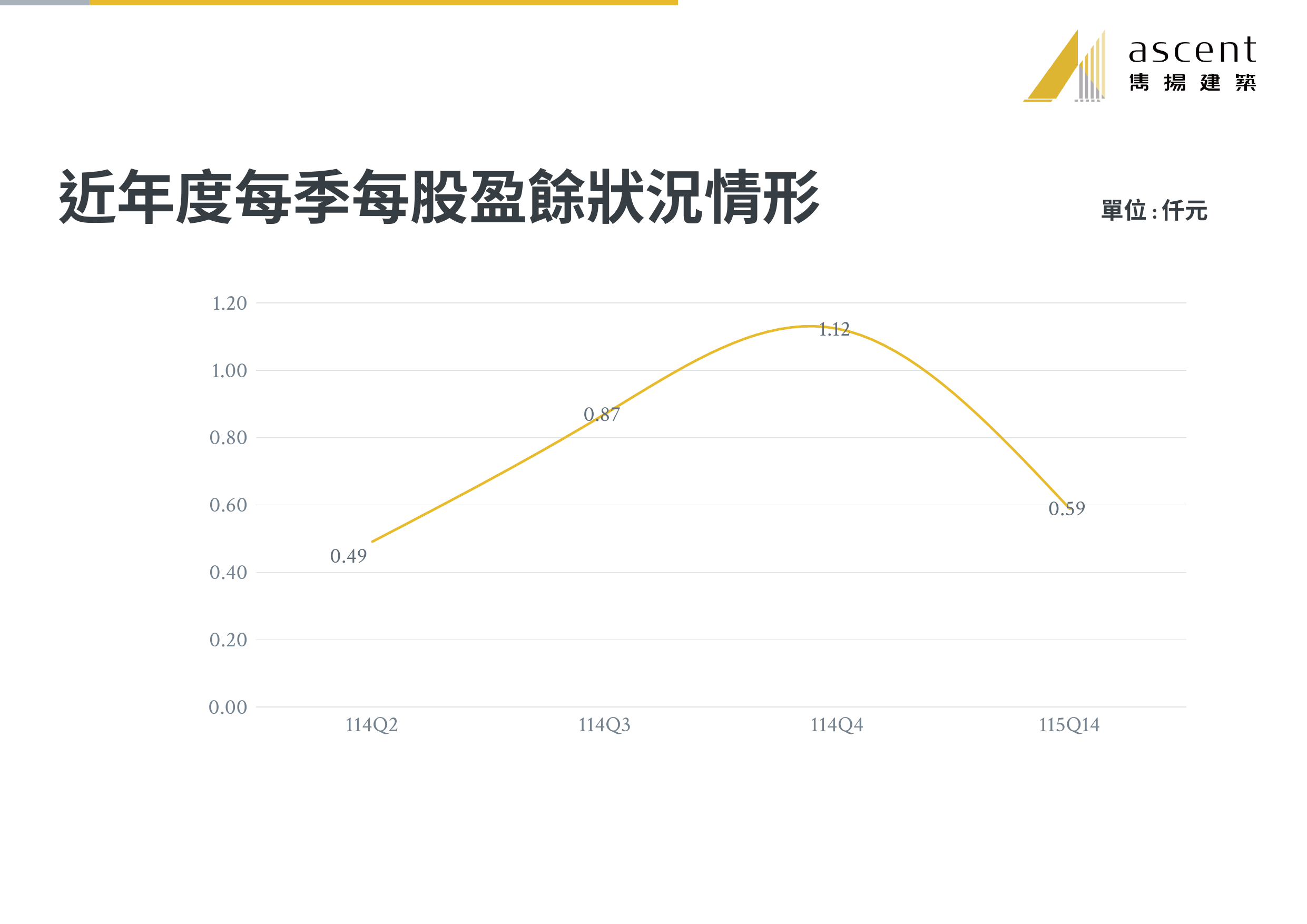

近年度每季每股盈餘狀況情形                     單位:仟元

### Chart

| Category | 每股盈餘-
母公司業主 |
|---|---|
| 114Q2 | 0.491054347826087 |
| 114Q3 | 0.87 |
| 114Q4 | 1.1236304347826087 |
| 115Q14 | 0.5887065217391304 |